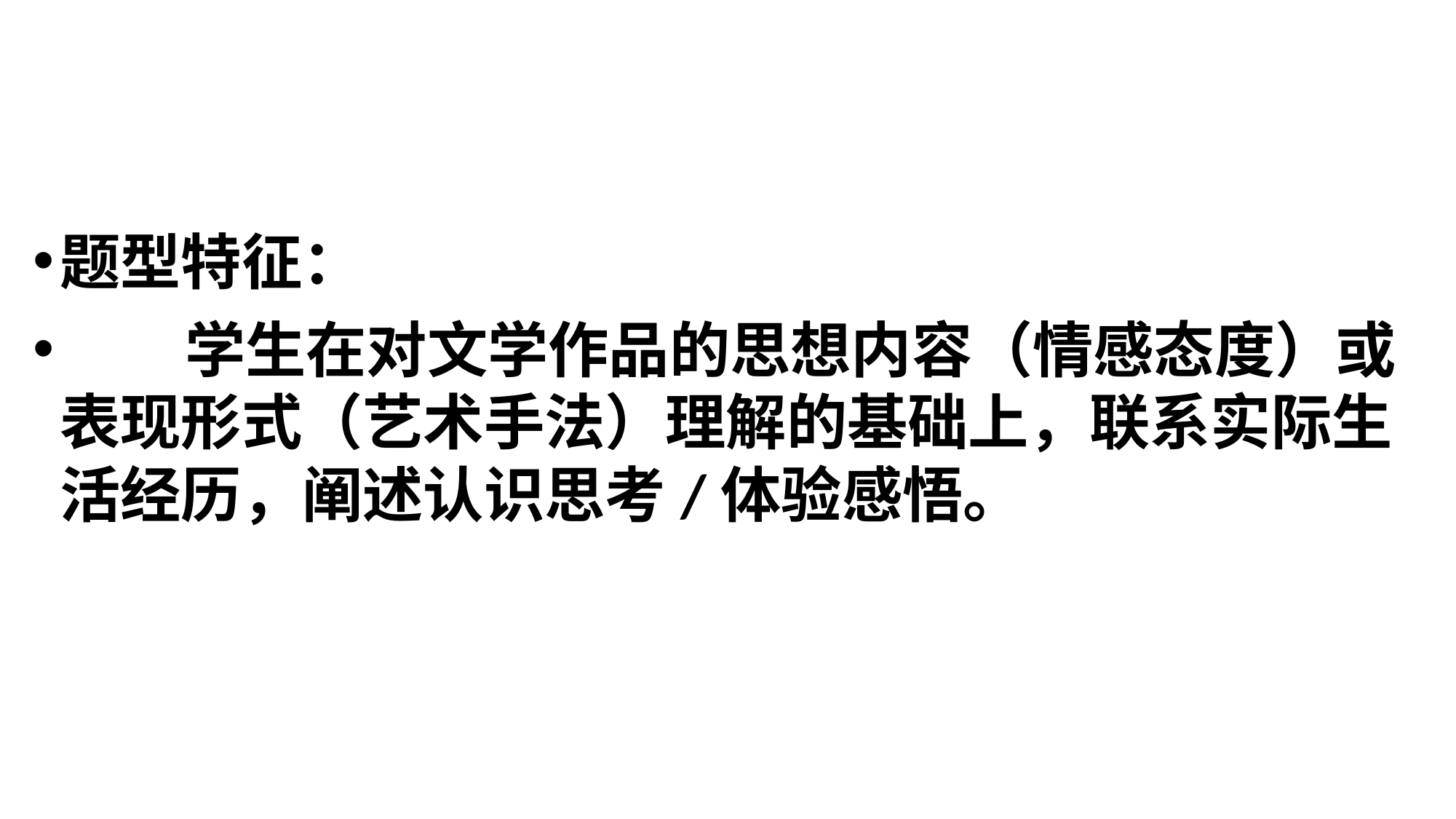

#
题型特征：
        学生在对文学作品的思想内容（情感态度）或表现形式（艺术手法）理解的基础上，联系实际生活经历，阐述认识思考/体验感悟。